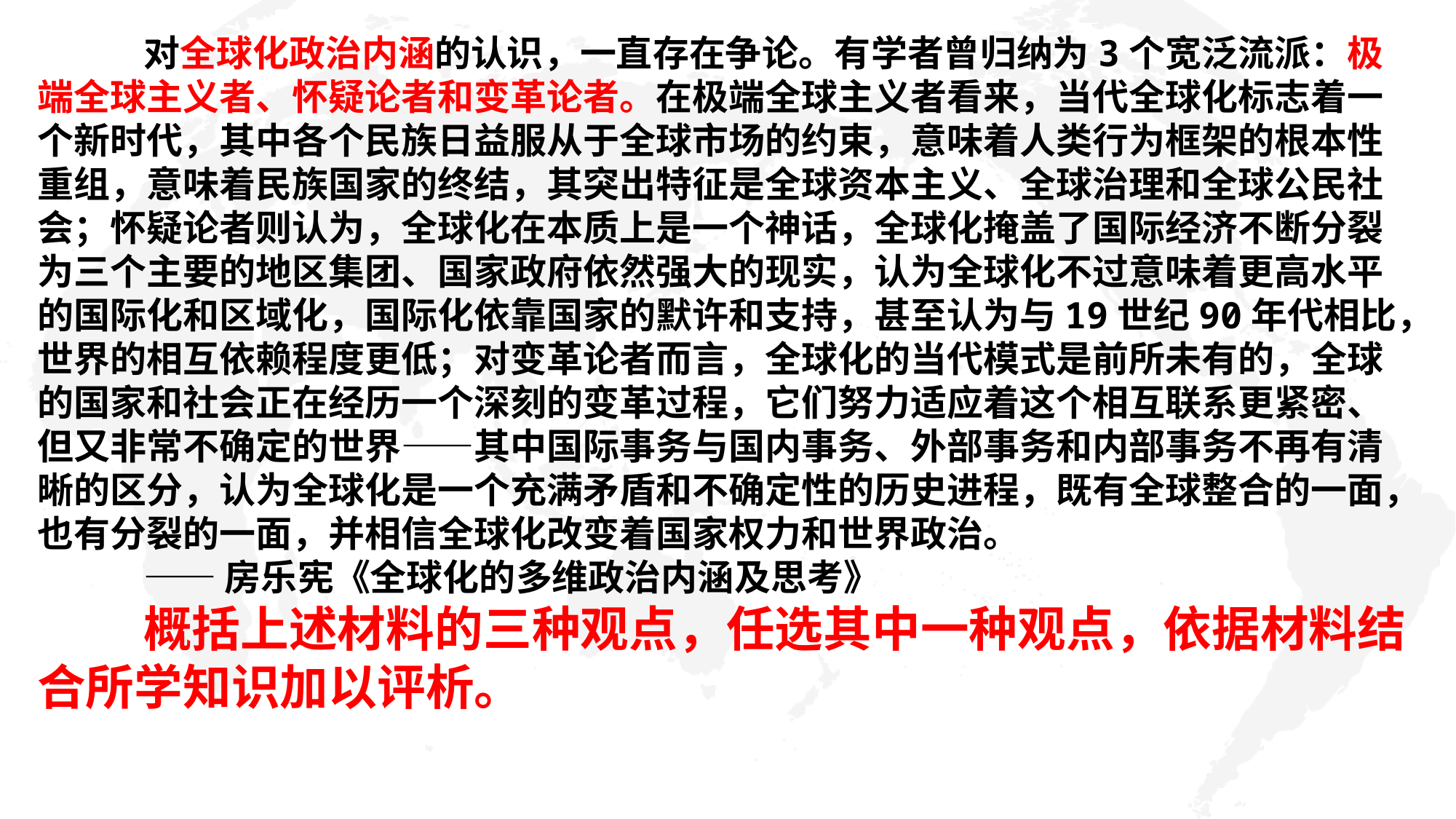

对全球化政治内涵的认识，一直存在争论。有学者曾归纳为3个宽泛流派：极端全球主义者、怀疑论者和变革论者。在极端全球主义者看来，当代全球化标志着一个新时代，其中各个民族日益服从于全球市场的约束，意味着人类行为框架的根本性重组，意味着民族国家的终结，其突出特征是全球资本主义、全球治理和全球公民社会；怀疑论者则认为，全球化在本质上是一个神话，全球化掩盖了国际经济不断分裂为三个主要的地区集团、国家政府依然强大的现实，认为全球化不过意味着更高水平的国际化和区域化，国际化依靠国家的默许和支持，甚至认为与19世纪90年代相比，世界的相互依赖程度更低；对变革论者而言，全球化的当代模式是前所未有的，全球的国家和社会正在经历一个深刻的变革过程，它们努力适应着这个相互联系更紧密、但又非常不确定的世界——其中国际事务与国内事务、外部事务和内部事务不再有清晰的区分，认为全球化是一个充满矛盾和不确定性的历史进程，既有全球整合的一面，也有分裂的一面，并相信全球化改变着国家权力和世界政治。
——房乐宪《全球化的多维政治内涵及思考》
概括上述材料的三种观点，任选其中一种观点，依据材料结合所学知识加以评析。